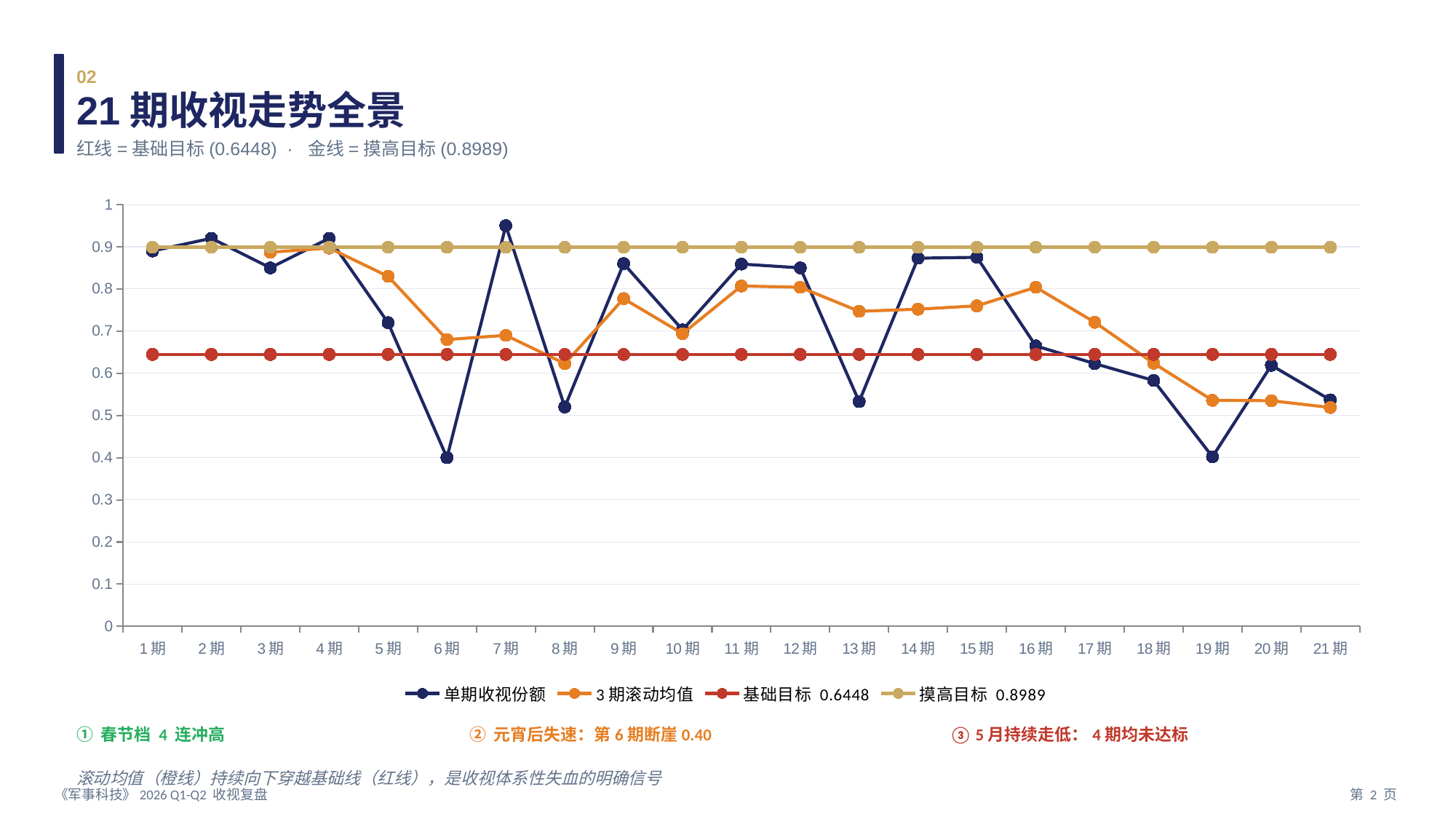

02

21期收视走势全景
红线=基础目标(0.6448)  ·  金线=摸高目标(0.8989)

### Chart

| Category | 单期收视份额 | 3期滚动均值 | 基础目标 0.6448 | 摸高目标 0.8989 |
|---|---|---|---|---|
| 1期 | 0.89 | None | 0.6448 | 0.8989 |
| 2期 | 0.92 | None | 0.6448 | 0.8989 |
| 3期 | 0.85 | 0.887 | 0.6448 | 0.8989 |
| 4期 | 0.92 | 0.897 | 0.6448 | 0.8989 |
| 5期 | 0.72 | 0.83 | 0.6448 | 0.8989 |
| 6期 | 0.4 | 0.68 | 0.6448 | 0.8989 |
| 7期 | 0.95 | 0.69 | 0.6448 | 0.8989 |
| 8期 | 0.52 | 0.623 | 0.6448 | 0.8989 |
| 9期 | 0.86 | 0.777 | 0.6448 | 0.8989 |
| 10期 | 0.703 | 0.694 | 0.6448 | 0.8989 |
| 11期 | 0.859 | 0.807 | 0.6448 | 0.8989 |
| 12期 | 0.85 | 0.804 | 0.6448 | 0.8989 |
| 13期 | 0.533 | 0.747 | 0.6448 | 0.8989 |
| 14期 | 0.873 | 0.752 | 0.6448 | 0.8989 |
| 15期 | 0.875 | 0.76 | 0.6448 | 0.8989 |
| 16期 | 0.665 | 0.804 | 0.6448 | 0.8989 |
| 17期 | 0.623 | 0.721 | 0.6448 | 0.8989 |
| 18期 | 0.583 | 0.624 | 0.6448 | 0.8989 |
| 19期 | 0.402 | 0.536 | 0.6448 | 0.8989 |
| 20期 | 0.619 | 0.535 | 0.6448 | 0.8989 |
| 21期 | 0.537 | 0.519 | 0.6448 | 0.8989 |
① 春节档 4 连冲高
② 元宵后失速：第6期断崖0.40
③ 5月持续走低：4期均未达标
滚动均值（橙线）持续向下穿越基础线（红线），是收视体系性失血的明确信号
《军事科技》2026 Q1-Q2 收视复盘
第 2 页